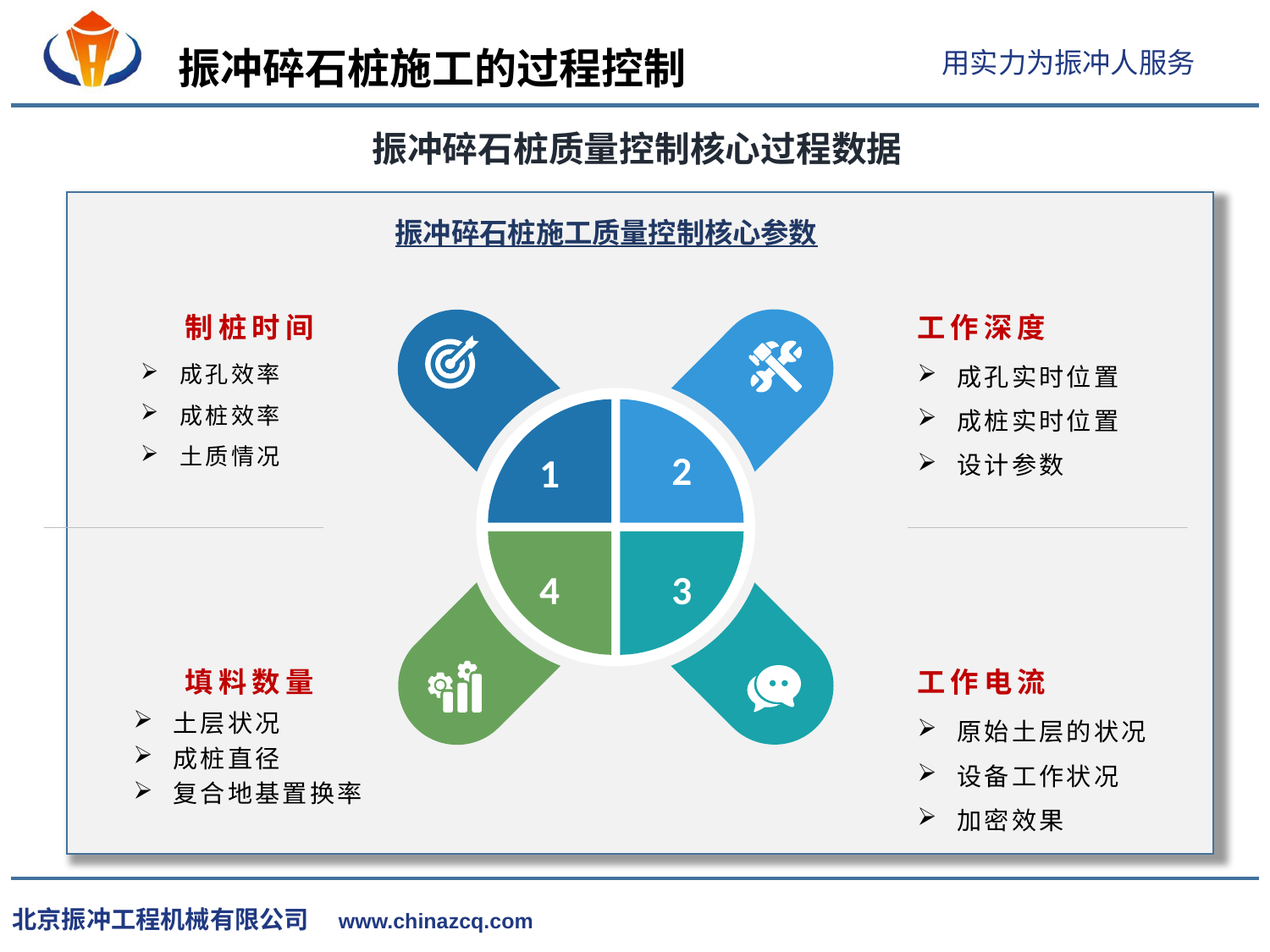

振冲碎石桩施工的过程控制
振冲碎石桩质量控制核心过程数据

振冲碎石桩施工质量控制核心参数
制桩时间
工作深度

成孔效率
成桩效率
土质情况
成孔实时位置
成桩实时位置
设计参数

2
1

4
3
填料数量
工作电流

土层状况
成桩直径
复合地基置换率
原始土层的状况
设备工作状况
加密效果